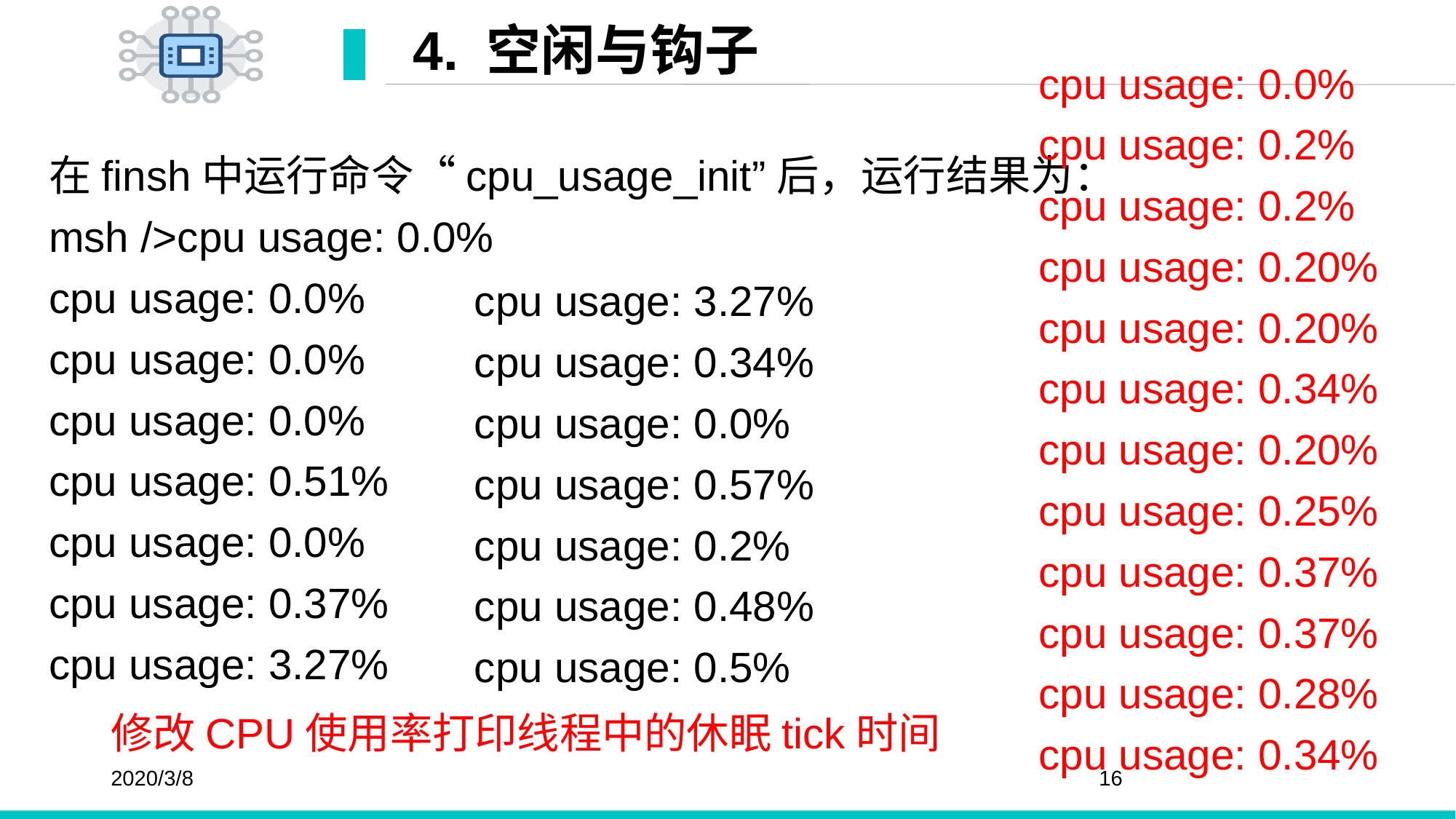

# 4. 空闲与钩子
cpu usage: 0.0%
cpu usage: 0.2%
cpu usage: 0.2%
cpu usage: 0.20%
cpu usage: 0.20%
cpu usage: 0.34%
cpu usage: 0.20%
cpu usage: 0.25%
cpu usage: 0.37%
cpu usage: 0.37%
cpu usage: 0.28%
cpu usage: 0.34%
在finsh中运行命令“cpu_usage_init”后，运行结果为：
msh />cpu usage: 0.0%
cpu usage: 0.0%
cpu usage: 0.0%
cpu usage: 0.0%
cpu usage: 0.51%
cpu usage: 0.0%
cpu usage: 0.37%
cpu usage: 3.27%

cpu usage: 3.27%
cpu usage: 0.34%
cpu usage: 0.0%
cpu usage: 0.57%
cpu usage: 0.2%
cpu usage: 0.48%
cpu usage: 0.5%

修改CPU使用率打印线程中的休眠tick时间
2020/3/8
16